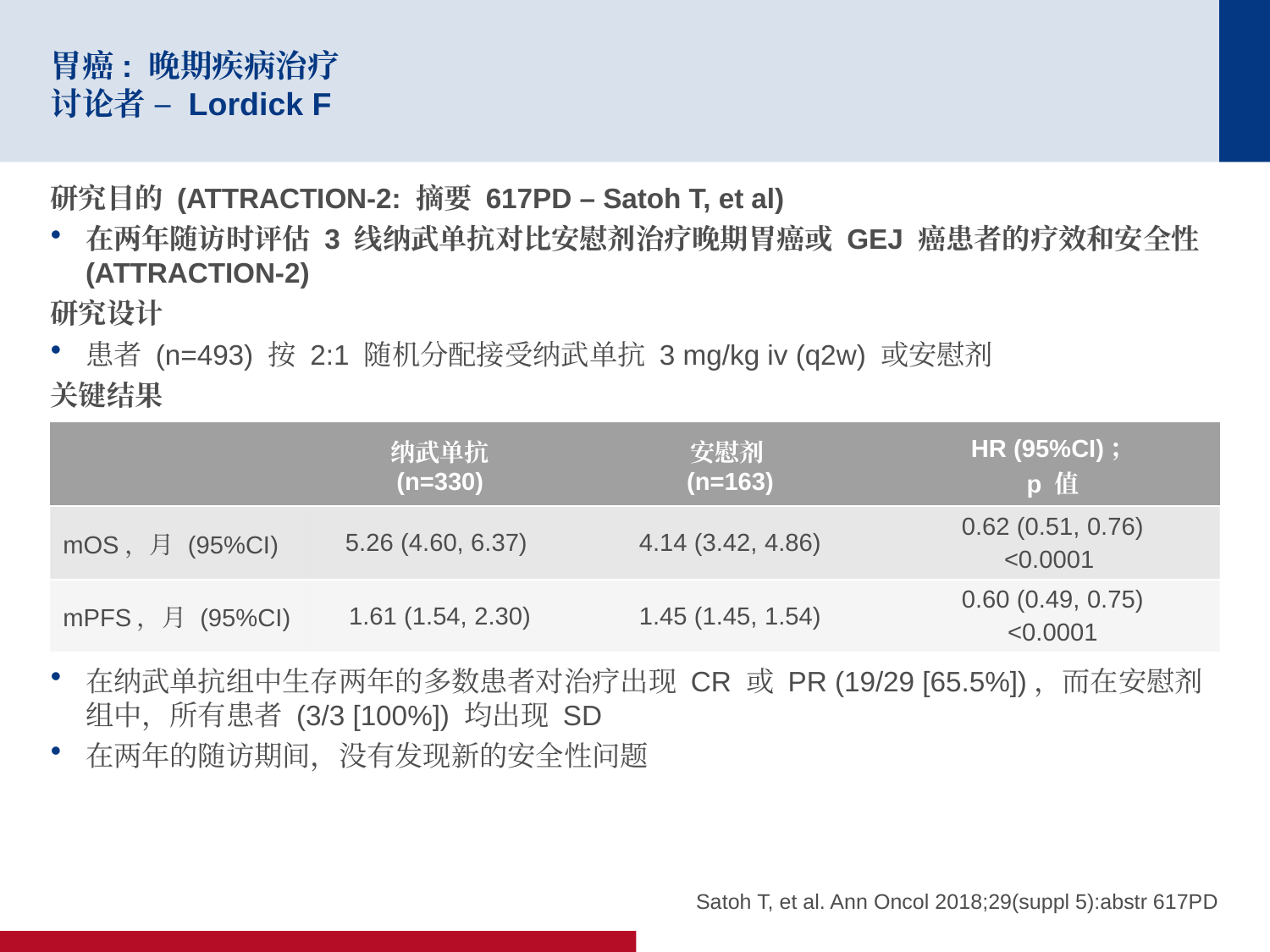

# 胃癌: 晚期疾病治疗 讨论者 – Lordick F
研究目的 (ATTRACTION-2: 摘要 617PD – Satoh T, et al)
在两年随访时评估 3 线纳武单抗对比安慰剂治疗晚期胃癌或 GEJ 癌患者的疗效和安全性 (ATTRACTION-2)
研究设计
患者 (n=493) 按 2:1 随机分配接受纳武单抗 3 mg/kg iv (q2w) 或安慰剂
关键结果

在纳武单抗组中生存两年的多数患者对治疗出现 CR 或 PR (19/29 [65.5%])，而在安慰剂组中，所有患者 (3/3 [100%]) 均出现 SD
在两年的随访期间，没有发现新的安全性问题

|  | 纳武单抗 (n=330) | 安慰剂 (n=163) | HR (95%CI)； p 值 |
| --- | --- | --- | --- |
| mOS，月 (95%CI) | 5.26 (4.60, 6.37) | 4.14 (3.42, 4.86) | 0.62 (0.51, 0.76) <0.0001 |
| mPFS，月 (95%CI) | 1.61 (1.54, 2.30) | 1.45 (1.45, 1.54) | 0.60 (0.49, 0.75) <0.0001 |
Satoh T, et al. Ann Oncol 2018;29(suppl 5):abstr 617PD